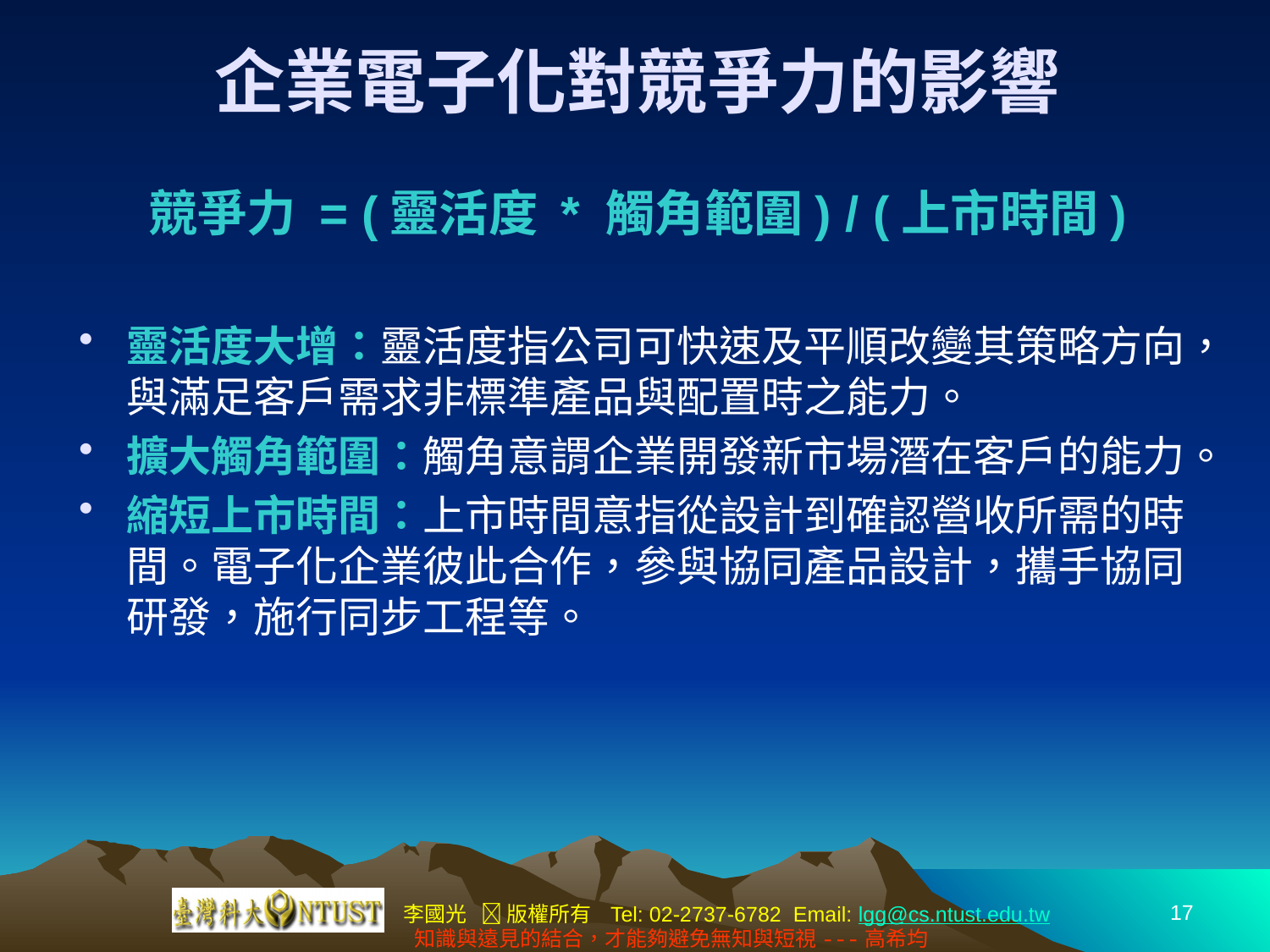

# 企業電子化對競爭力的影響
競爭力 = (靈活度 * 觸角範圍) / (上市時間)

靈活度大增：靈活度指公司可快速及平順改變其策略方向，與滿足客戶需求非標準產品與配置時之能力。
擴大觸角範圍：觸角意謂企業開發新市場潛在客戶的能力。
縮短上市時間：上市時間意指從設計到確認營收所需的時間。電子化企業彼此合作，參與協同產品設計，攜手協同研發，施行同步工程等。
17